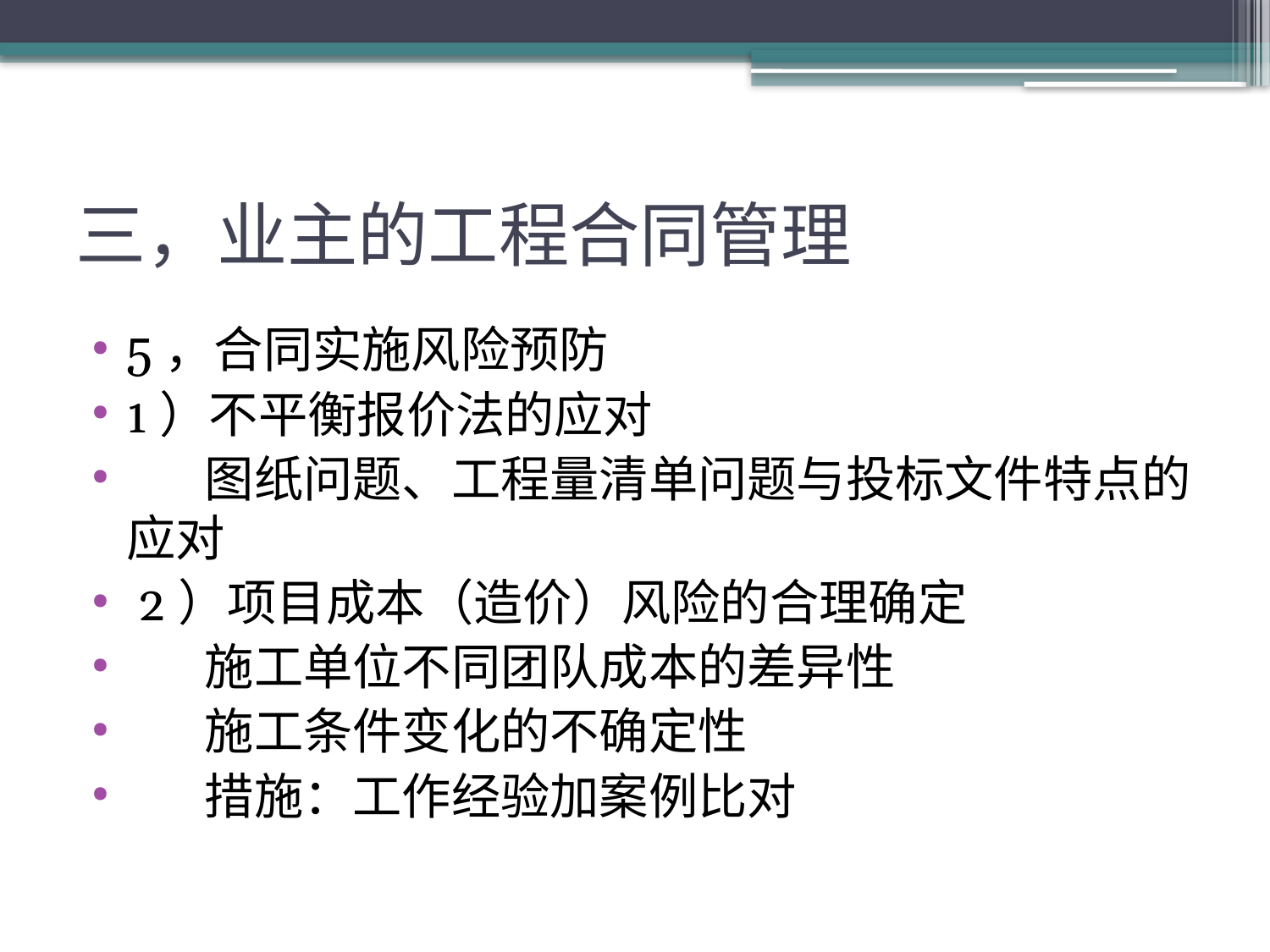

# 三，业主的工程合同管理
5，合同实施风险预防
1）不平衡报价法的应对
      图纸问题、工程量清单问题与投标文件特点的应对
 2）项目成本（造价）风险的合理确定
      施工单位不同团队成本的差异性
      施工条件变化的不确定性
      措施：工作经验加案例比对